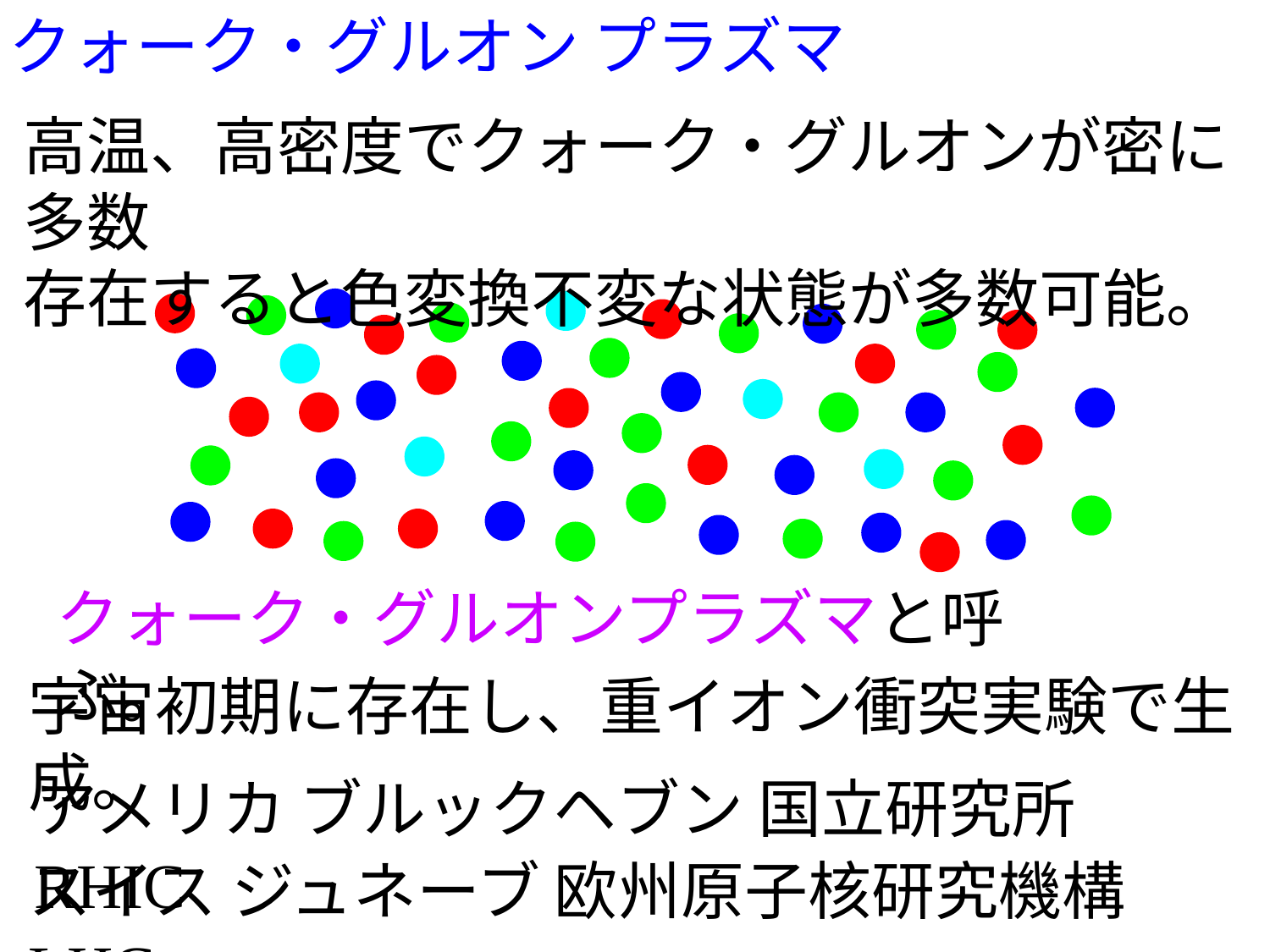

クォーク・グルオン プラズマ
高温、高密度でクォーク・グルオンが密に多数
存在すると色変換不変な状態が多数可能。

クォーク・グルオンプラズマと呼ぶ。
宇宙初期に存在し、重イオン衝突実験で生成。
アメリカ ブルックヘブン 国立研究所  RHIC
スイス ジュネーブ 欧州原子核研究機構 LHC